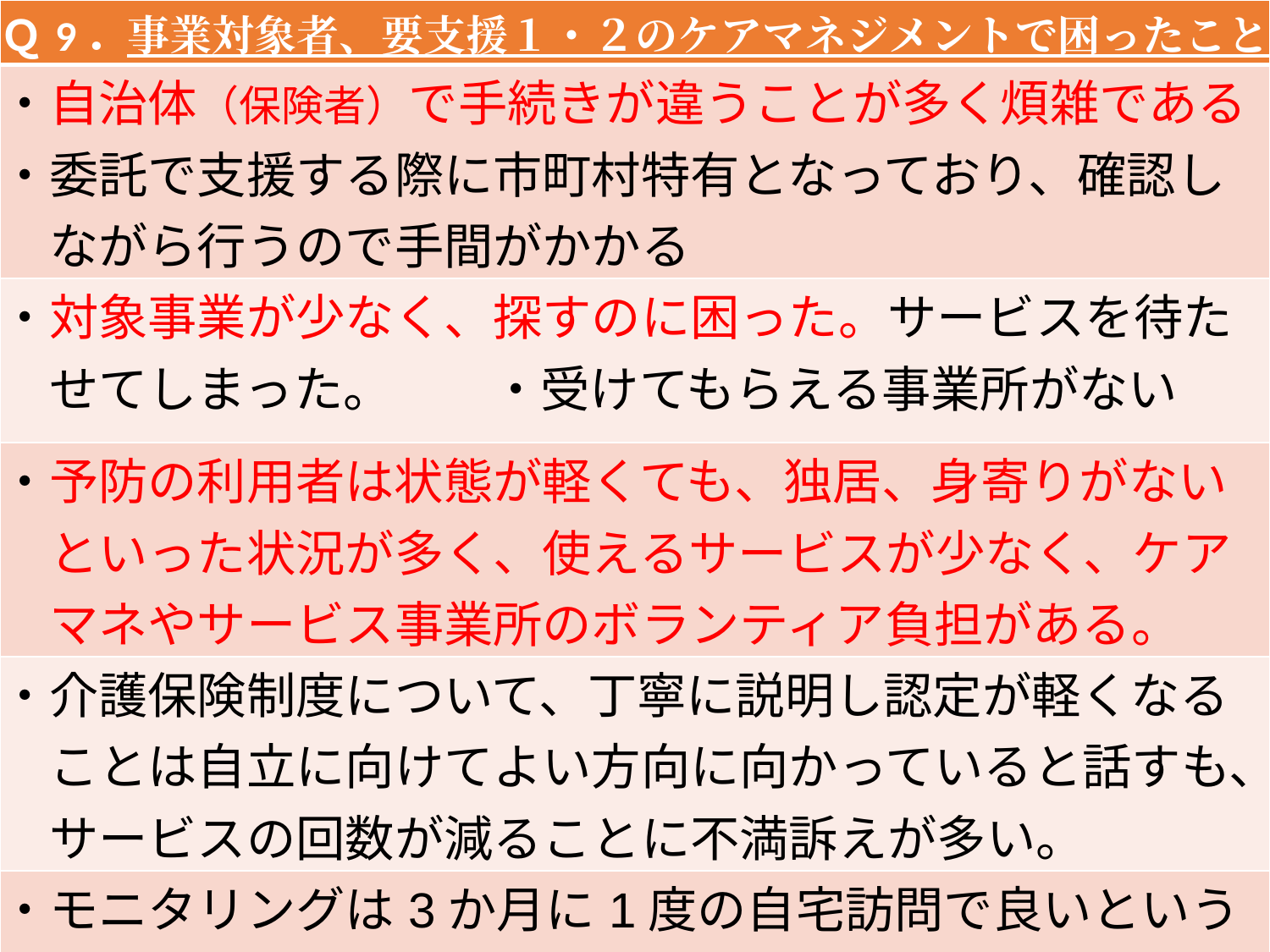

| Ｑ9．事業対象者、要支援１・２のケアマネジメントで困ったこと |
| --- |
| ・自治体（保険者）で手続きが違うことが多く煩雑である ・委託で支援する際に市町村特有となっており、確認し 　ながら行うので手間がかかる |
| ・対象事業が少なく、探すのに困った。サービスを待た 　せてしまった。　　・受けてもらえる事業所がない |
| ・予防の利用者は状態が軽くても、独居、身寄りがない 　といった状況が多く、使えるサービスが少なく、ケア 　マネやサービス事業所のボランティア負担がある。 |
| ・介護保険制度について、丁寧に説明し認定が軽くなる 　ことは自立に向けてよい方向に向かっていると話すも、 　サービスの回数が減ることに不満訴えが多い。 |
| ・モニタリングは3か月に1度の自宅訪問で良いというが、ほとんどが月1回以上訪問しており介護と何ら変わらない ・書類が多く作業量が多いが、ケアマネジメント費が安い |
20